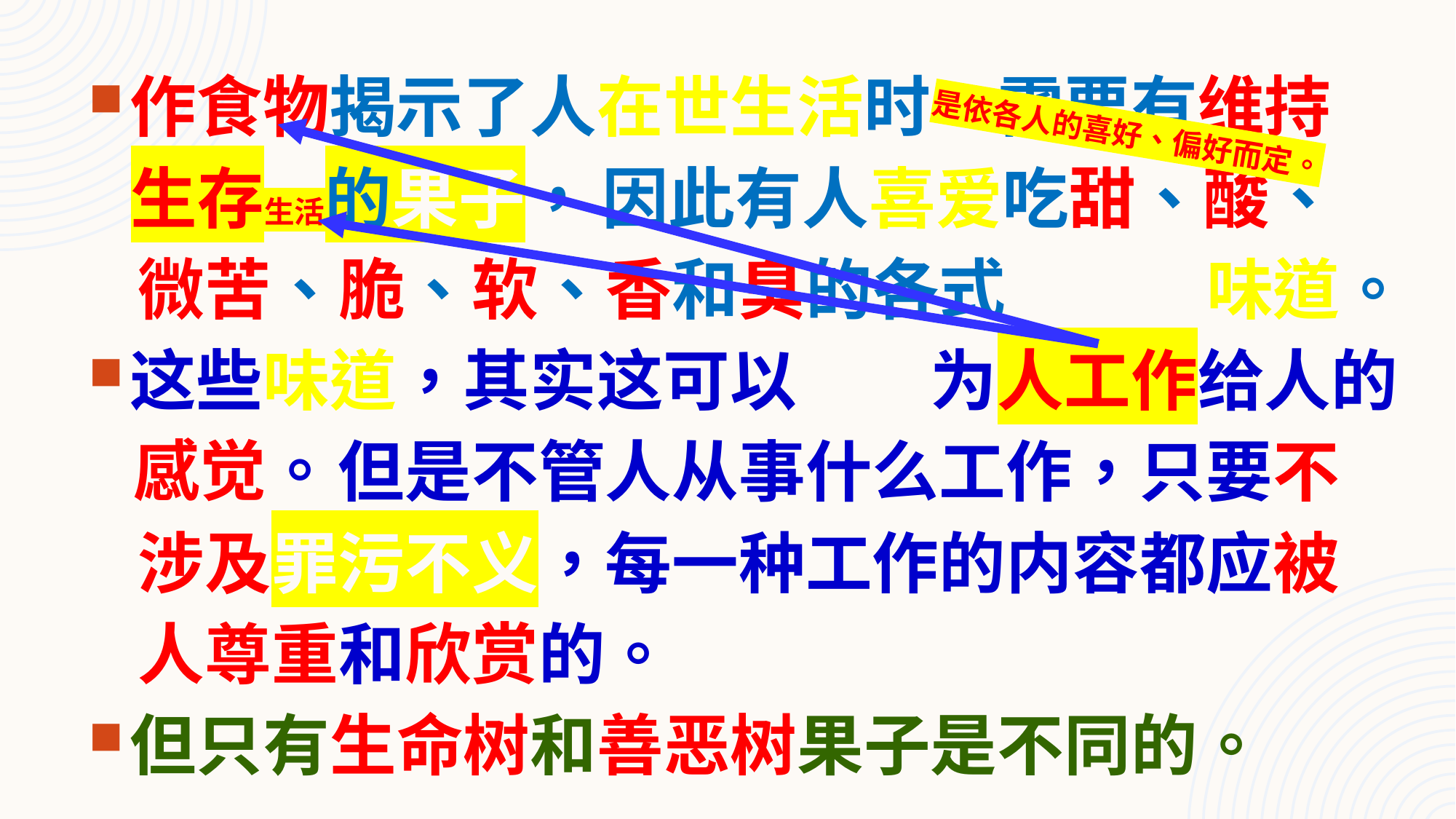

作食物揭示了人在世生活时，需要有维持
生存生活的果子，
微苦、脆、软、香和臭的各式不同的味道。
这些味道，其实这可以隐喻为人工作给人的
　　　但是不管人从事什么工作，只要不
涉及罪污不义，每一种工作的内容都应被
人尊重和欣赏的。
但只有生命树和善恶树果子是不同的。
是依各人的喜好、偏好而定。
因此有人喜爱吃甜、酸、
感觉。